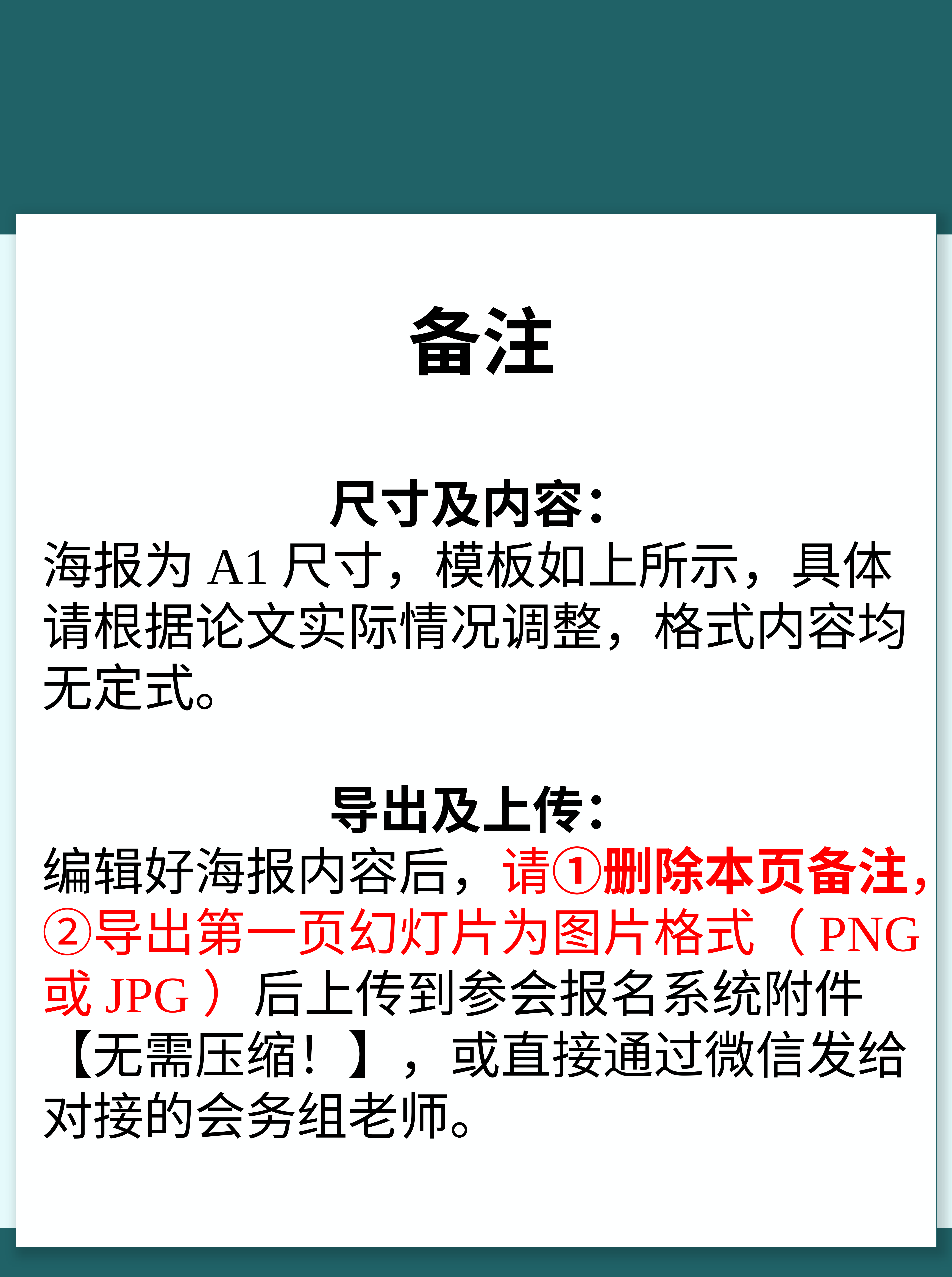

备注

尺寸及内容：
海报为A1尺寸，模板如上所示，具体请根据论文实际情况调整，格式内容均无定式。

导出及上传：
编辑好海报内容后，请①删除本页备注，②导出第一页幻灯片为图片格式（PNG或JPG）后上传到参会报名系统附件【无需压缩！】，或直接通过微信发给对接的会务组老师。